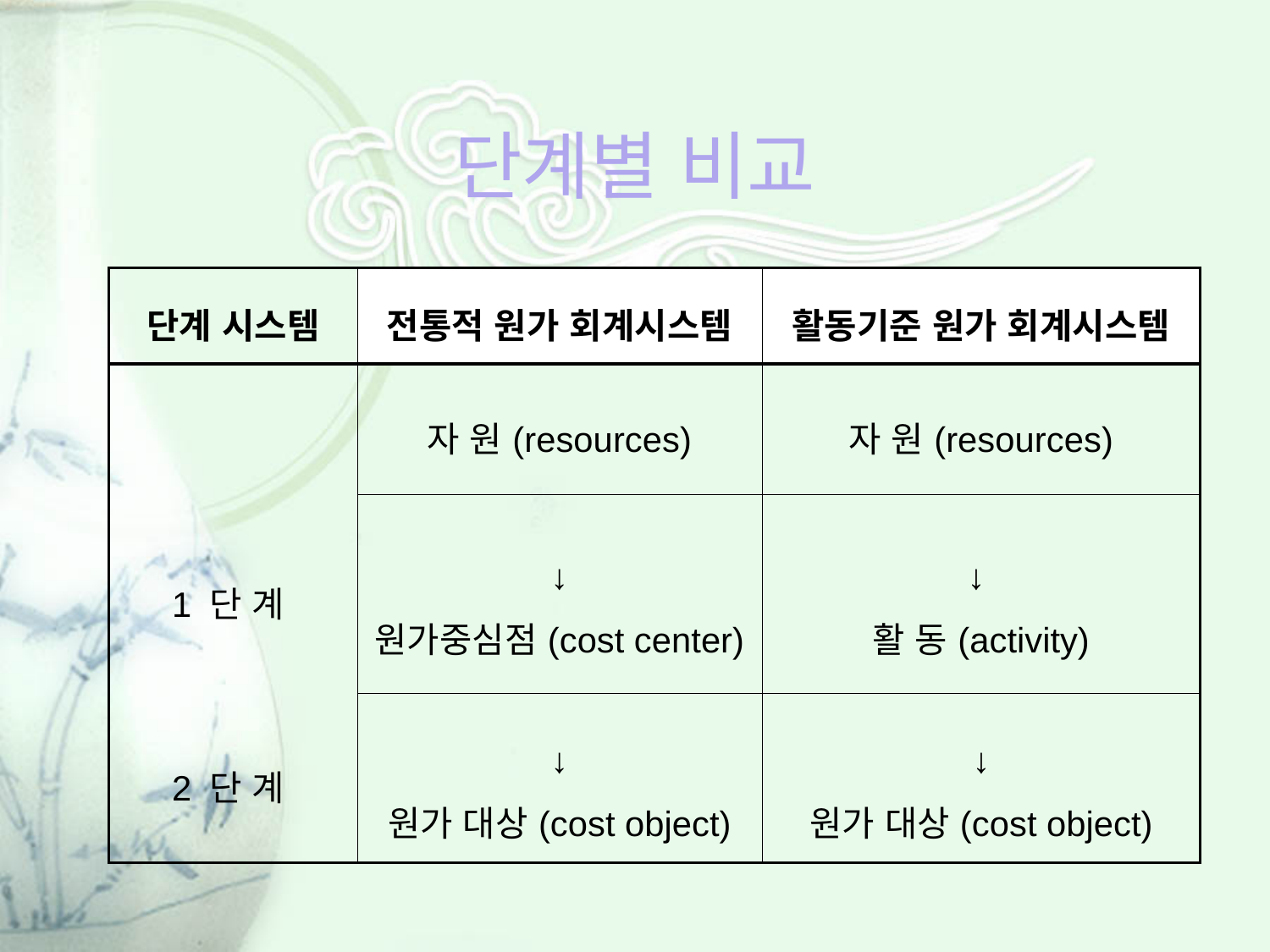

# 단계별 비교
| 단계 시스템 | 전통적 원가 회계시스템 | 활동기준 원가 회계시스템 |
| --- | --- | --- |
|  | 자 원(resources) | 자 원(resources) |
| 1 단 계 | ↓ 원가중심점(cost center) | ↓ 활 동(activity) |
| 2 단 계 | ↓ 원가 대상(cost object) | ↓ 원가 대상(cost object) |